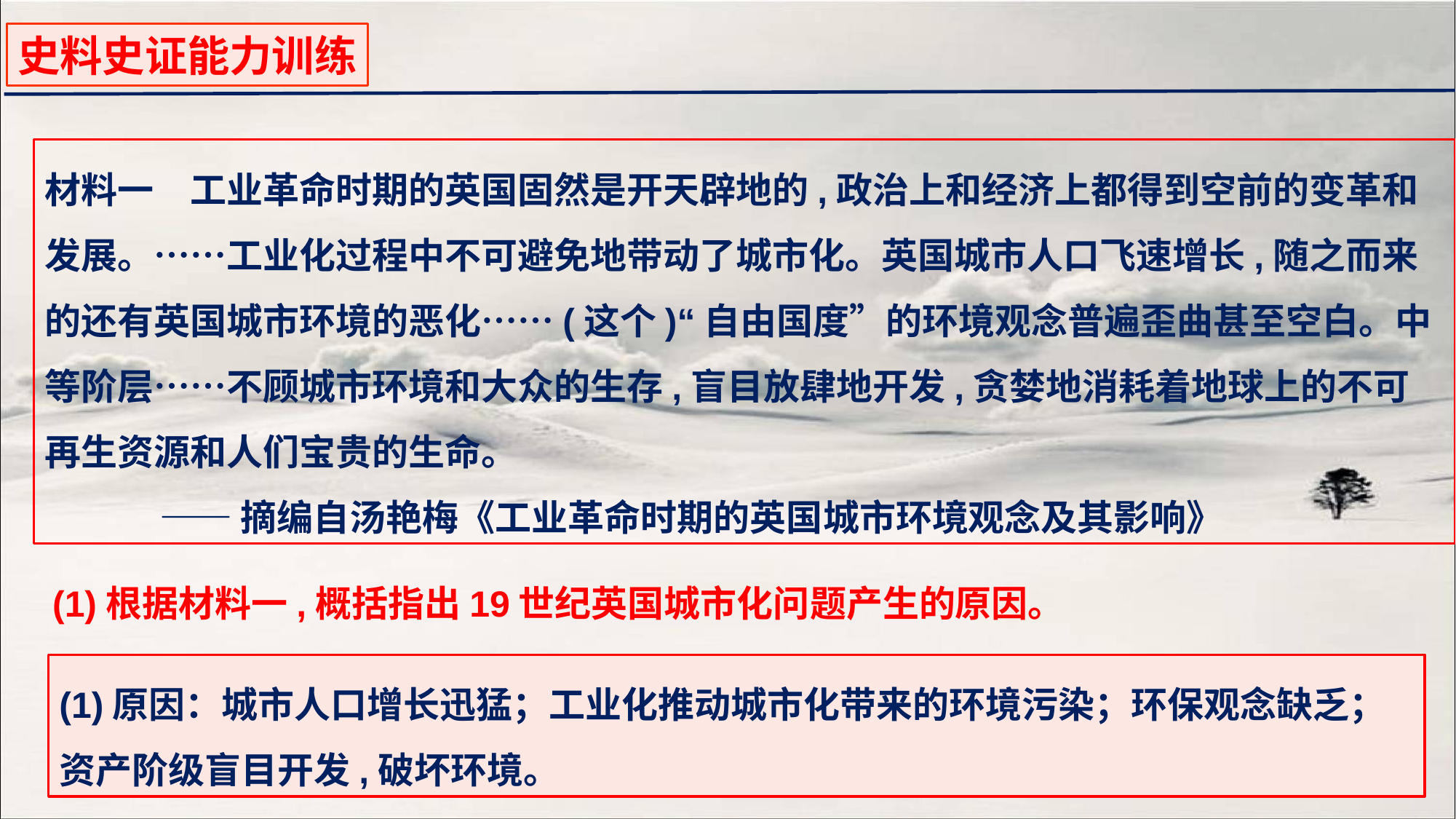

史料史证能力训练
材料一　工业革命时期的英国固然是开天辟地的,政治上和经济上都得到空前的变革和发展。……工业化过程中不可避免地带动了城市化。英国城市人口飞速增长,随之而来的还有英国城市环境的恶化……(这个)“自由国度”的环境观念普遍歪曲甚至空白。中等阶层……不顾城市环境和大众的生存,盲目放肆地开发,贪婪地消耗着地球上的不可再生资源和人们宝贵的生命。
              ——摘编自汤艳梅《工业革命时期的英国城市环境观念及其影响》
(1)根据材料一,概括指出19世纪英国城市化问题产生的原因。
(1)原因：城市人口增长迅猛；工业化推动城市化带来的环境污染；环保观念缺乏；资产阶级盲目开发,破坏环境。